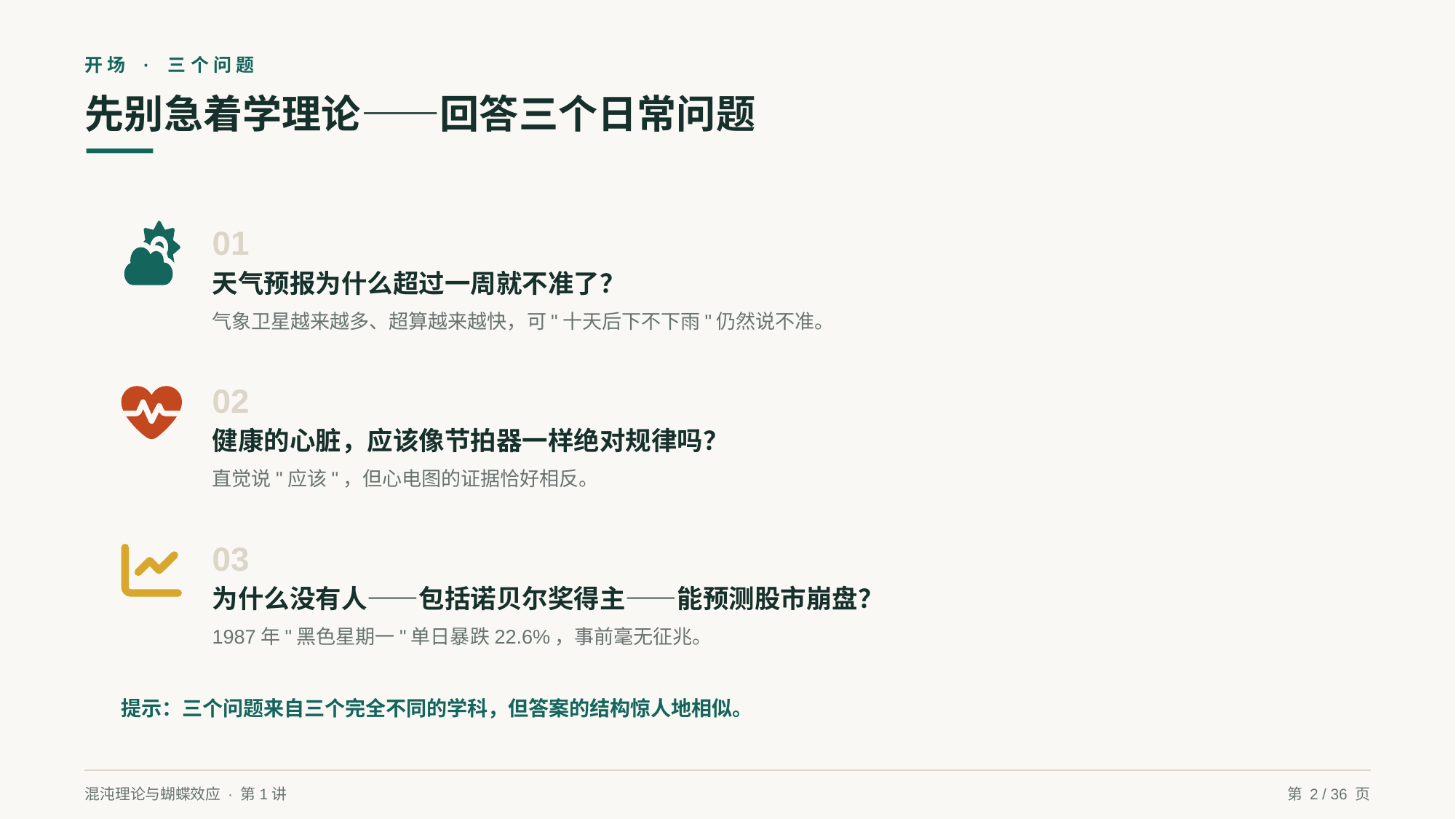

开场 · 三个问题
先别急着学理论——回答三个日常问题

01

天气预报为什么超过一周就不准了？
气象卫星越来越多、超算越来越快，可"十天后下不下雨"仍然说不准。
02

健康的心脏，应该像节拍器一样绝对规律吗？
直觉说"应该"，但心电图的证据恰好相反。
03

为什么没有人——包括诺贝尔奖得主——能预测股市崩盘？
1987年"黑色星期一"单日暴跌22.6%，事前毫无征兆。
提示：三个问题来自三个完全不同的学科，但答案的结构惊人地相似。

混沌理论与蝴蝶效应 · 第1讲
第 2 / 36 页